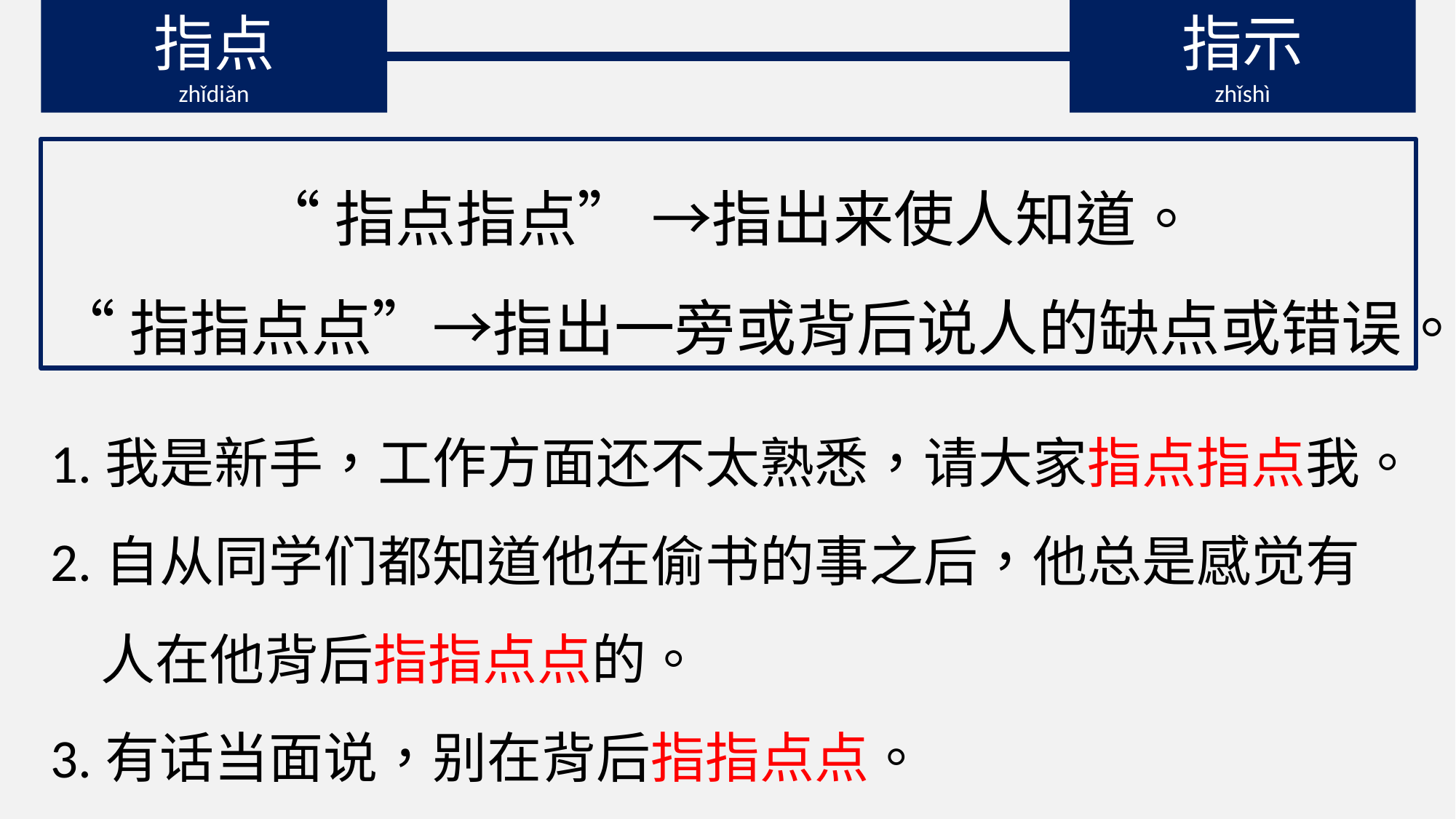

指点
zhǐdiǎn
指示
zhǐshì
“指点指点” →指出来使人知道。
“指指点点”→指出一旁或背后说人的缺点或错误。
1.我是新手，工作方面还不太熟悉，请大家指点指点我。
2.自从同学们都知道他在偷书的事之后，他总是感觉有
   人在他背后指指点点的。
3.有话当面说，别在背后指指点点。